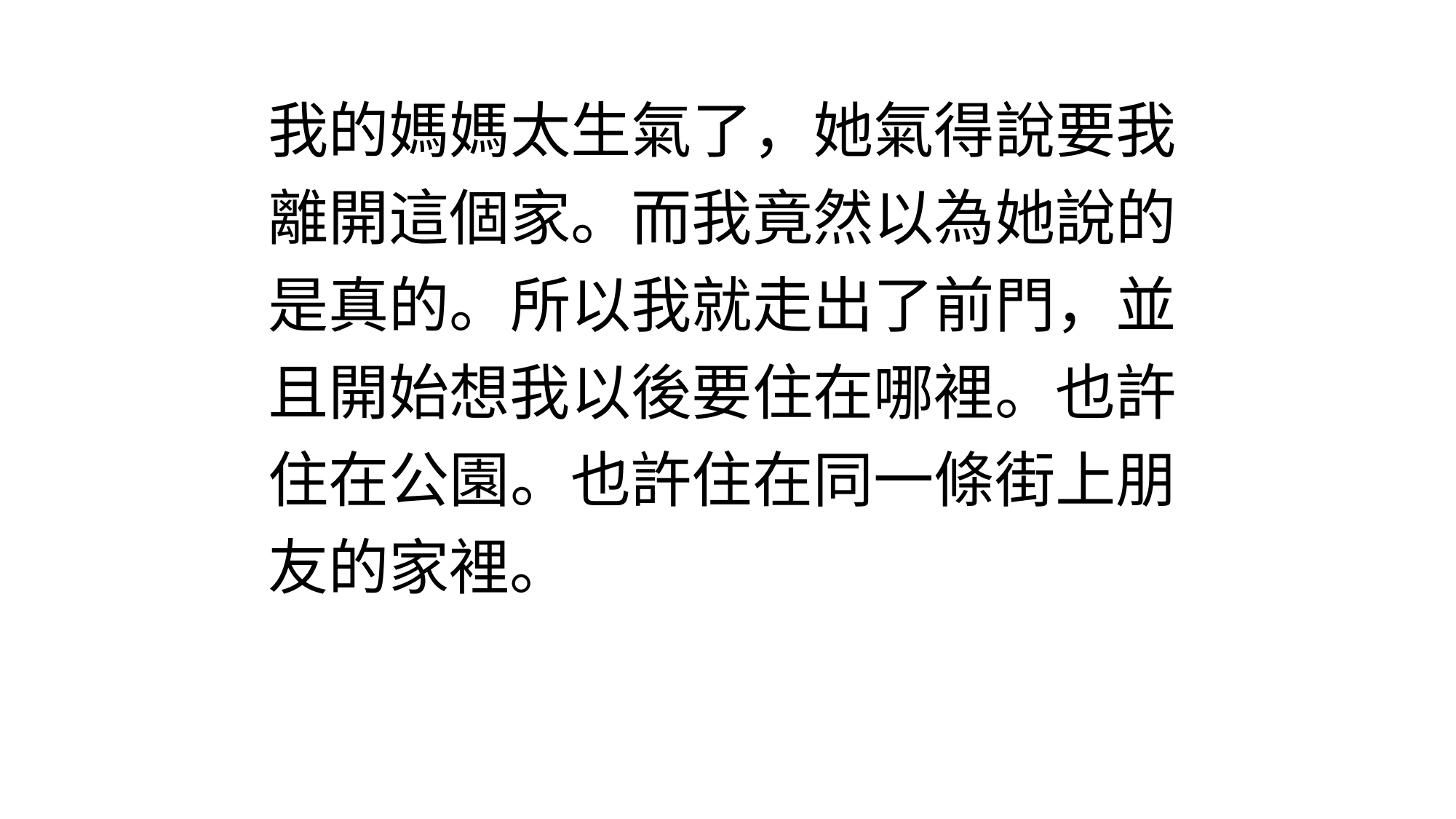

我的媽媽太生氣了，她氣得說要我離開這個家。而我竟然以為她說的是真的。所以我就走出了前門，並且開始想我以後要住在哪裡。也許住在公園。也許住在同一條街上朋友的家裡。